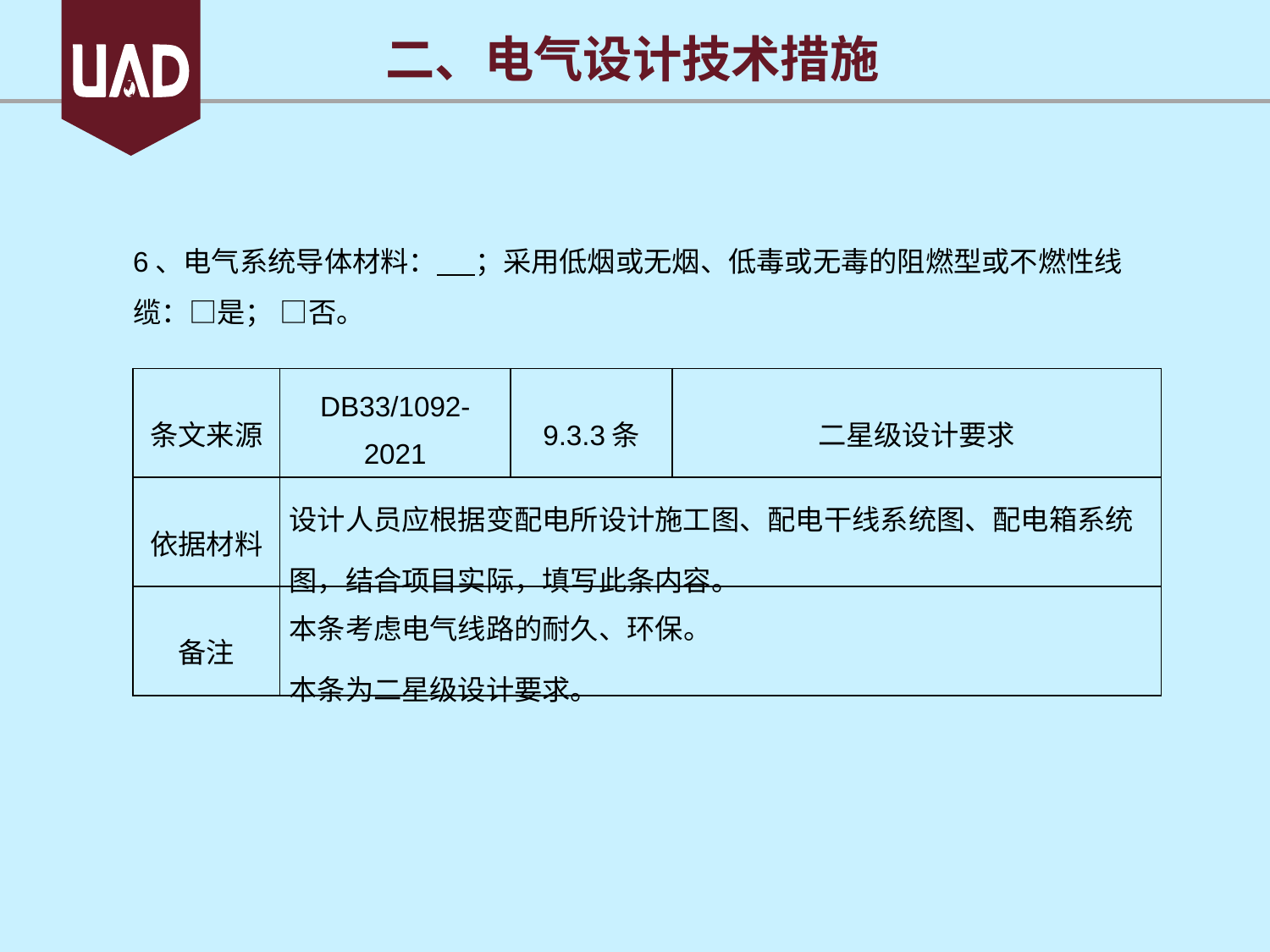

二、电气设计技术措施
6、电气系统导体材料：      ；采用低烟或无烟、低毒或无毒的阻燃型或不燃性线缆：□是； □否。
| 条文来源 | DB33/1092-2021 | 9.3.3条 | 二星级设计要求 |
| --- | --- | --- | --- |
| 依据材料 | 设计人员应根据变配电所设计施工图、配电干线系统图、配电箱系统图，结合项目实际，填写此条内容。 |  |  |
| 备注 | 本条考虑电气线路的耐久、环保。 本条为二星级设计要求。 |  |  |